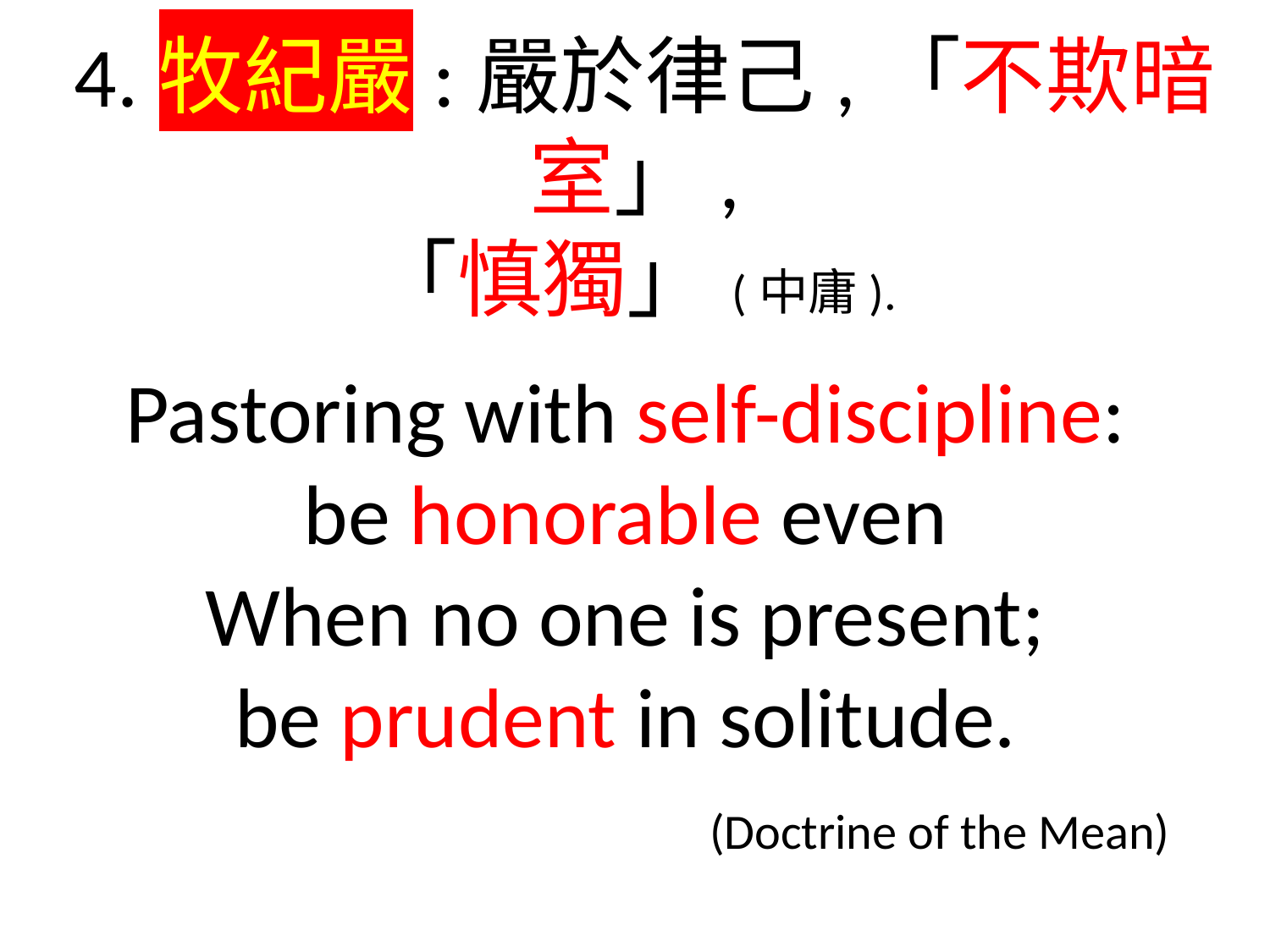

4.牧紀嚴:嚴於律己,「不欺暗室」,
「慎獨」(中庸).
Pastoring with self-discipline:
be honorable even
When no one is present;
be prudent in solitude.
                                (Doctrine of the Mean)